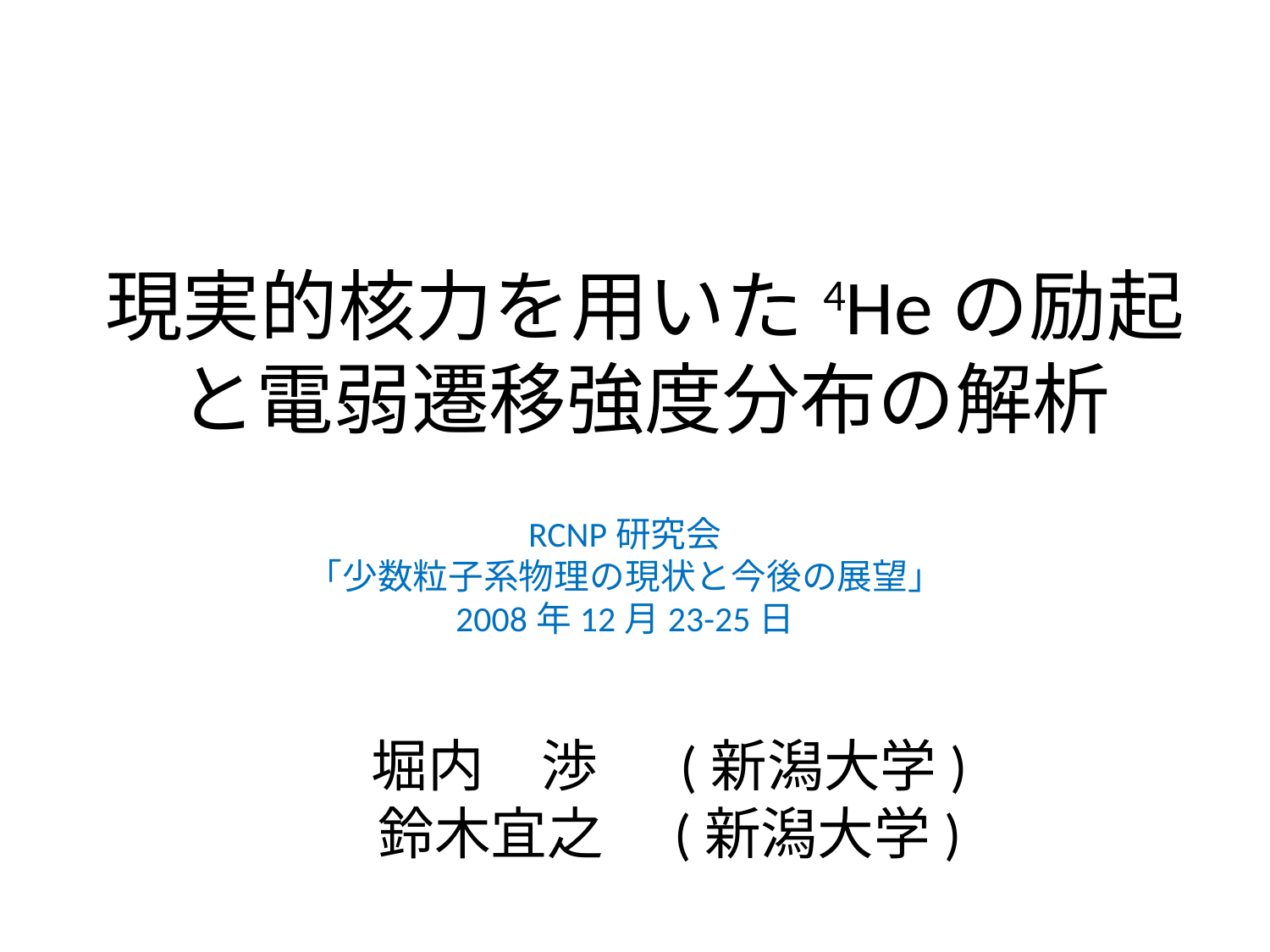

# 現実的核力を用いた4Heの励起と電弱遷移強度分布の解析
RCNP研究会
「少数粒子系物理の現状と今後の展望」
2008年12月23-25日
堀内　渉　 (新潟大学)
鈴木宜之　(新潟大学)